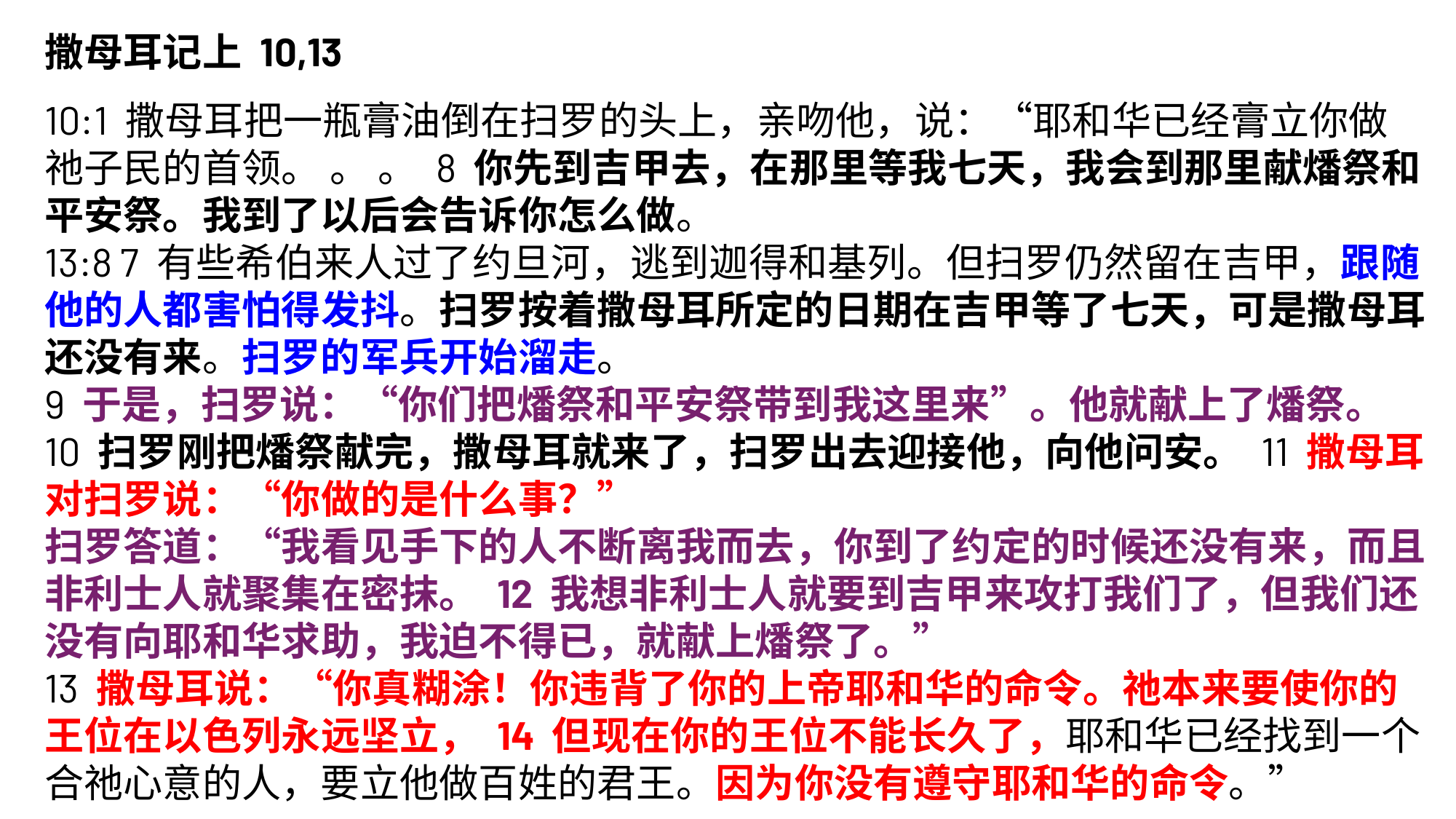

撒母耳记上 10,13

10:1 撒母耳把一瓶膏油倒在扫罗的头上，亲吻他，说：“耶和华已经膏立你做祂子民的首领。 。 。 8 你先到吉甲去，在那里等我七天，我会到那里献燔祭和平安祭。我到了以后会告诉你怎么做。
13:8 7 有些希伯来人过了约旦河，逃到迦得和基列。但扫罗仍然留在吉甲，跟随他的人都害怕得发抖。扫罗按着撒母耳所定的日期在吉甲等了七天，可是撒母耳还没有来。扫罗的军兵开始溜走。
9 于是，扫罗说：“你们把燔祭和平安祭带到我这里来”。他就献上了燔祭。
10 扫罗刚把燔祭献完，撒母耳就来了，扫罗出去迎接他，向他问安。 11 撒母耳对扫罗说：“你做的是什么事？”
扫罗答道：“我看见手下的人不断离我而去，你到了约定的时候还没有来，而且非利士人就聚集在密抹。 12 我想非利士人就要到吉甲来攻打我们了，但我们还没有向耶和华求助，我迫不得已，就献上燔祭了。”
13 撒母耳说：“你真糊涂！你违背了你的上帝耶和华的命令。祂本来要使你的王位在以色列永远坚立， 14 但现在你的王位不能长久了，耶和华已经找到一个合祂心意的人，要立他做百姓的君王。因为你没有遵守耶和华的命令。”